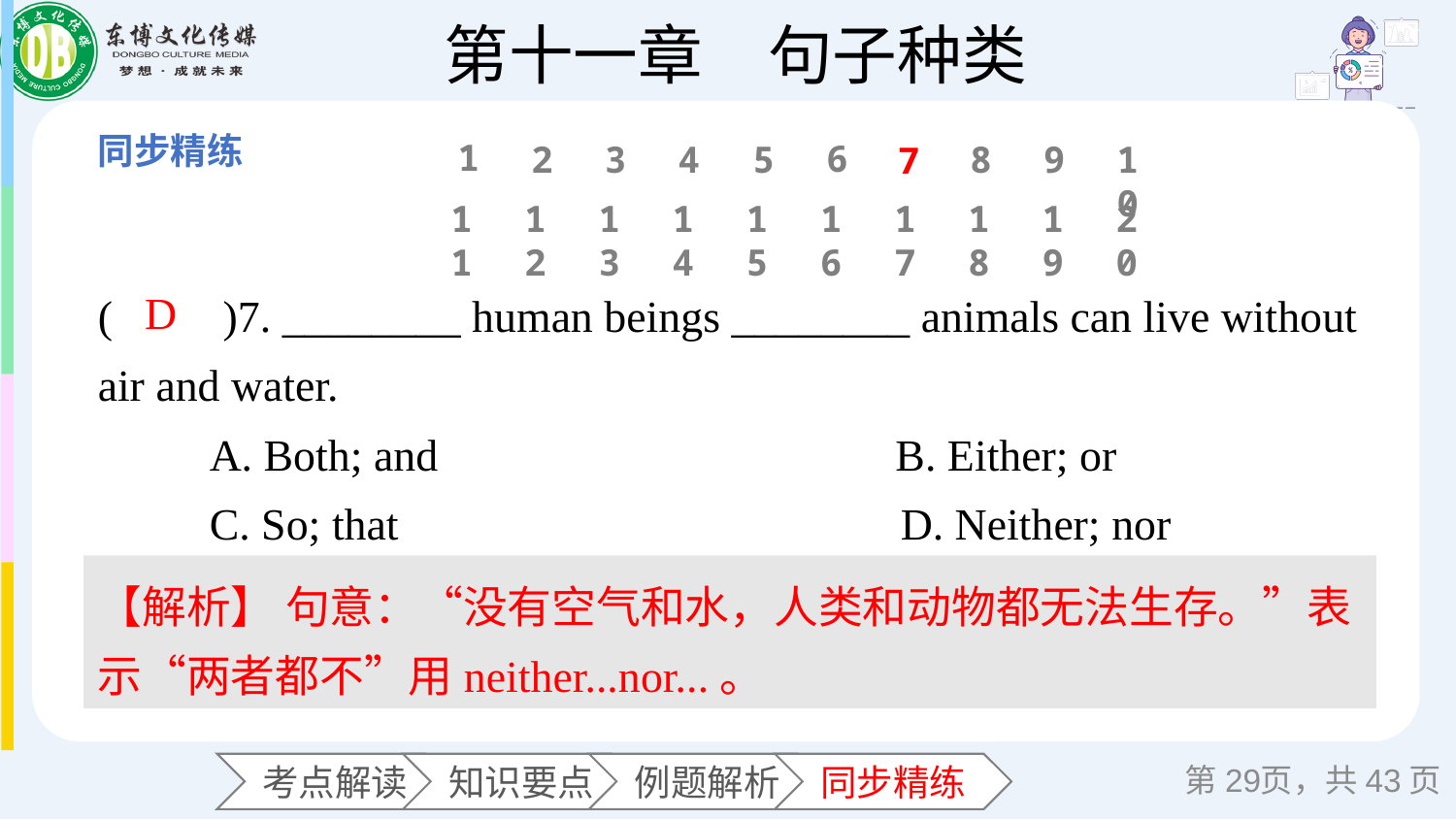

1
6
2
3
4
5
8
9
10
7
11
12
13
14
15
16
17
18
19
20
(　　)7. ________ human beings ________ animals can live without air and water.
          A. Both; and                                         B. Either; or
          C. So; that                                             D. Neither; nor
D
【解析】 句意：“没有空气和水，人类和动物都无法生存。”表示“两者都不”用neither...nor...。
第29页，共43页